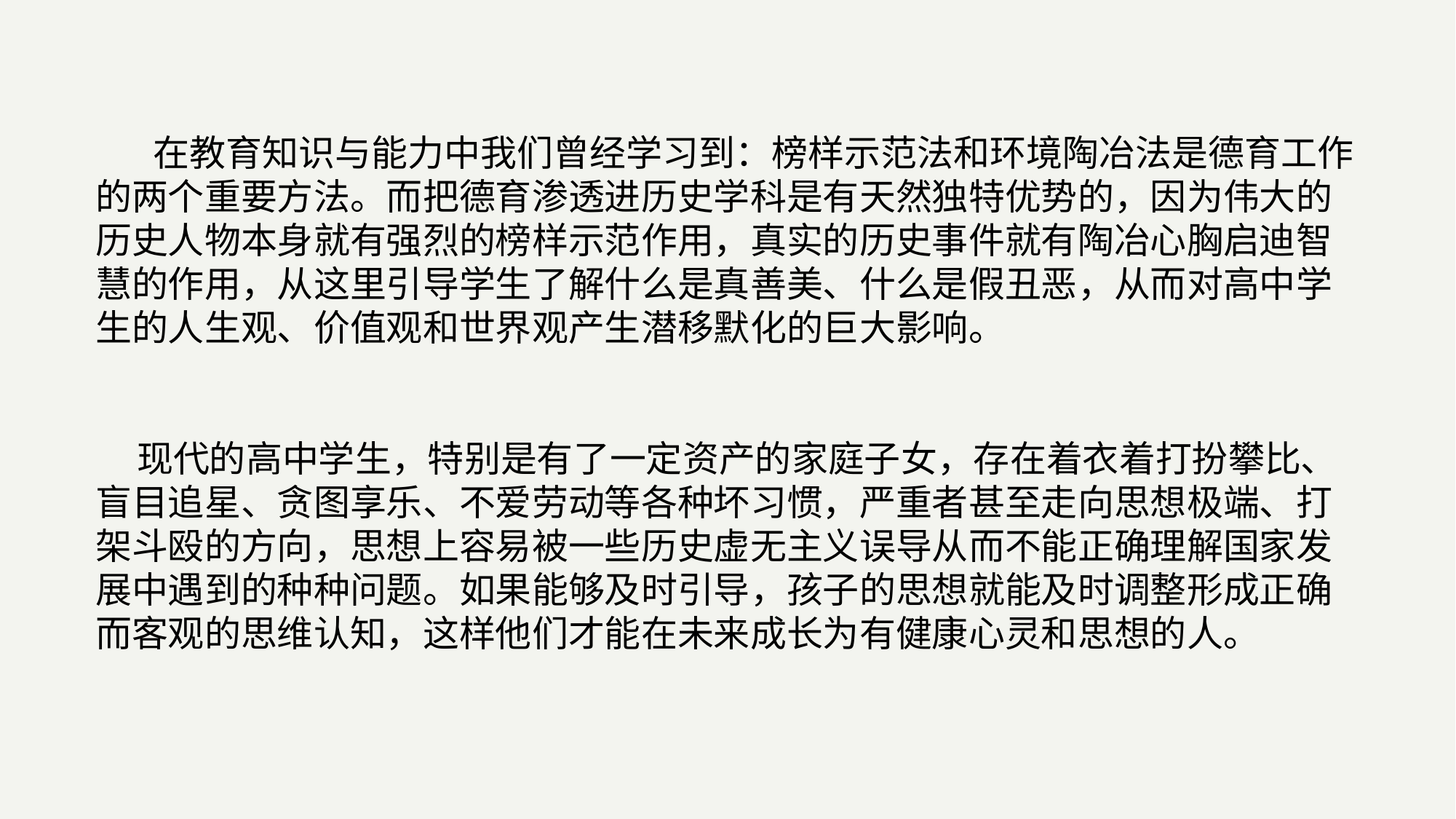

在教育知识与能力中我们曾经学习到：榜样示范法和环境陶冶法是德育工作的两个重要方法。而把德育渗透进历史学科是有天然独特优势的，因为伟大的历史人物本身就有强烈的榜样示范作用，真实的历史事件就有陶冶心胸启迪智慧的作用，从这里引导学生了解什么是真善美、什么是假丑恶，从而对高中学生的人生观、价值观和世界观产生潜移默化的巨大影响。

    现代的高中学生，特别是有了一定资产的家庭子女，存在着衣着打扮攀比、盲目追星、贪图享乐、不爱劳动等各种坏习惯，严重者甚至走向思想极端、打架斗殴的方向，思想上容易被一些历史虚无主义误导从而不能正确理解国家发展中遇到的种种问题。如果能够及时引导，孩子的思想就能及时调整形成正确而客观的思维认知，这样他们才能在未来成长为有健康心灵和思想的人。